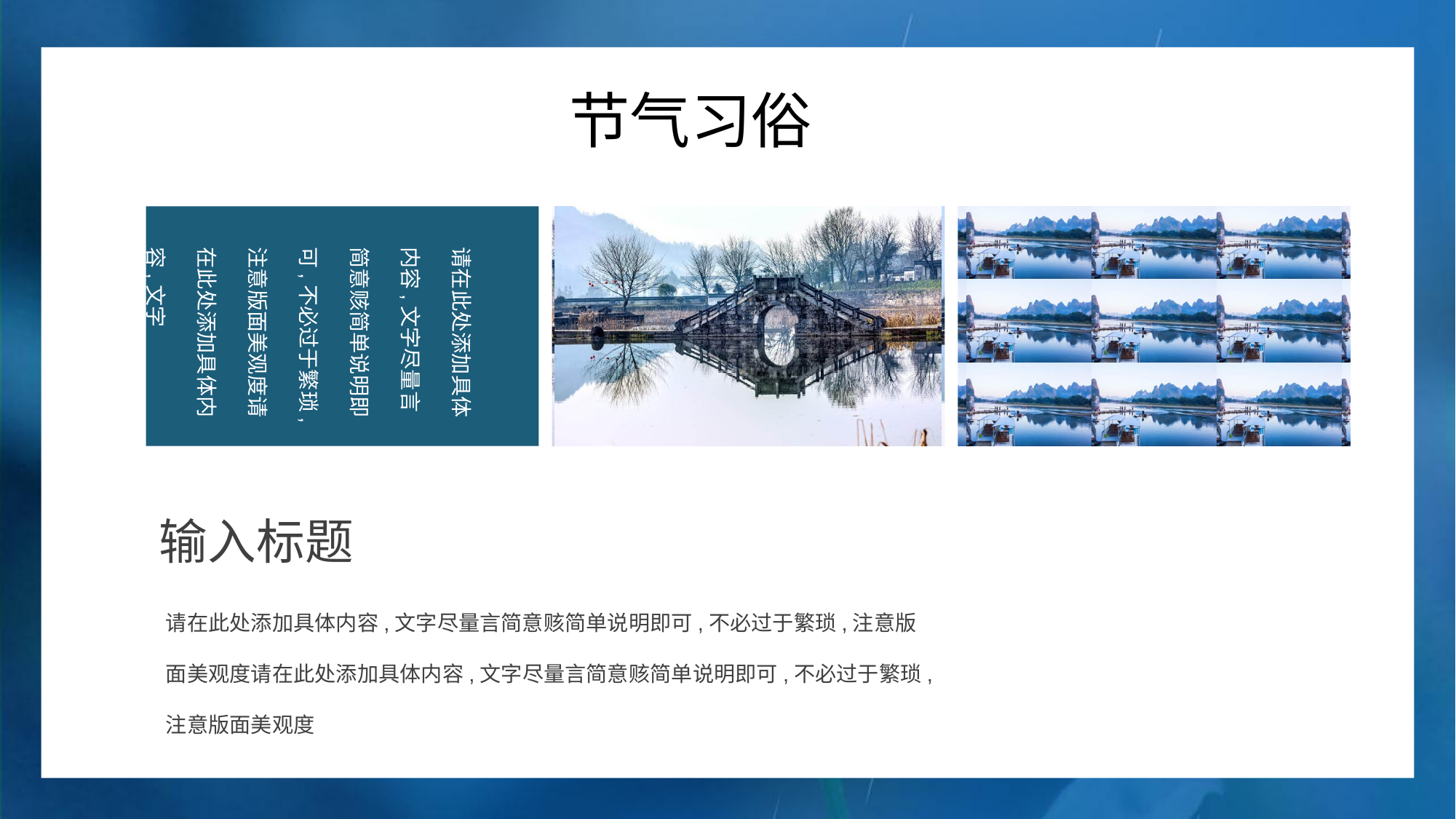

节气习俗

请在此处添加具体内容,文字尽量言简意赅简单说明即可,不必过于繁琐,注意版面美观度请在此处添加具体内容,文字

输入标题
请在此处添加具体内容,文字尽量言简意赅简单说明即可,不必过于繁琐,注意版面美观度请在此处添加具体内容,文字尽量言简意赅简单说明即可,不必过于繁琐,注意版面美观度